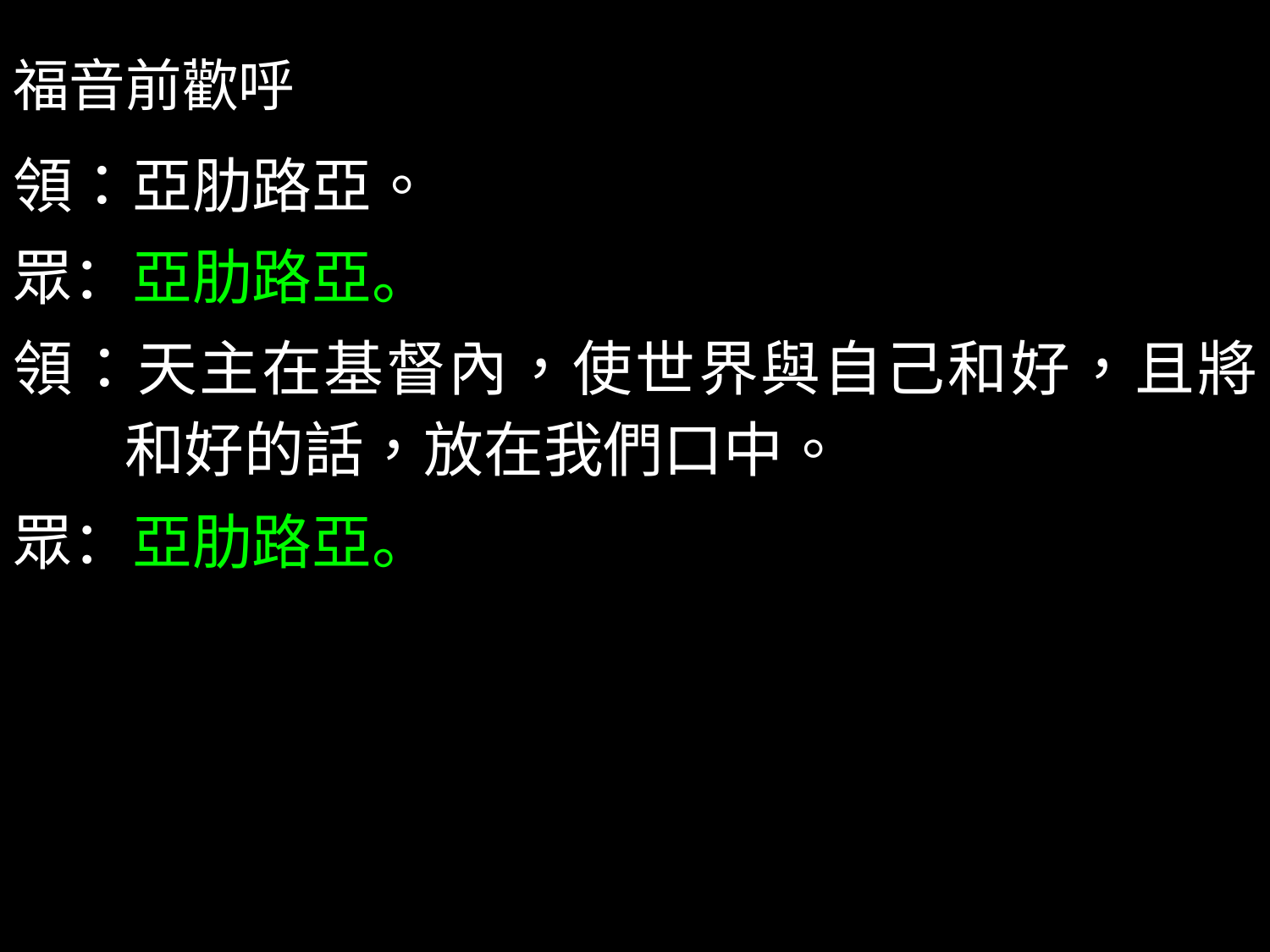

福音前歡呼
領：亞肋路亞。
眾：亞肋路亞。
領：天主在基督內，使世界與自己和好，且將和好的話，放在我們口中。
眾：亞肋路亞。